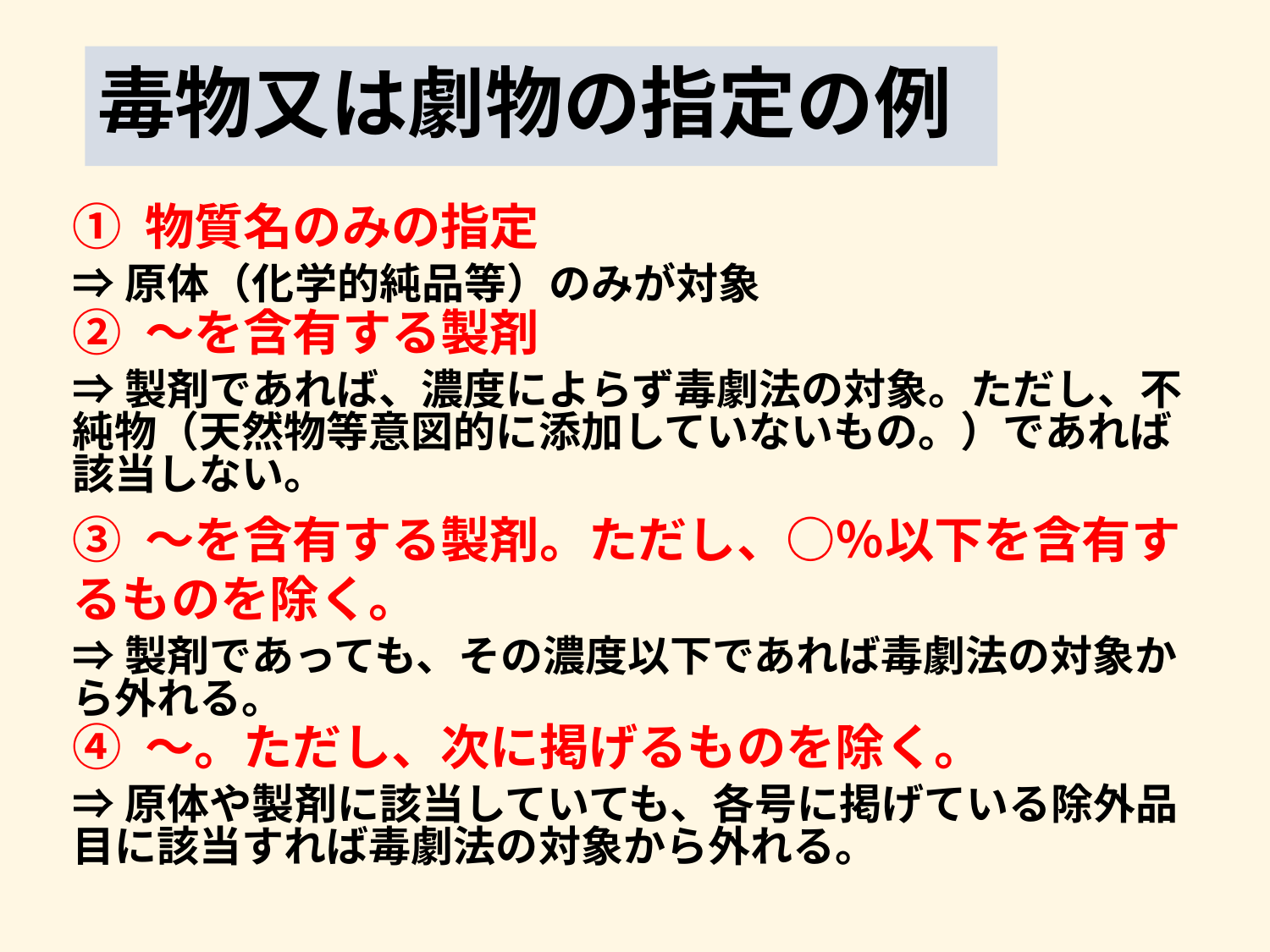

毒物又は劇物の指定の例
① 物質名のみの指定
⇒原体（化学的純品等）のみが対象
② ～を含有する製剤
⇒製剤であれば、濃度によらず毒劇法の対象。ただし、不純物（天然物等意図的に添加していないもの。）であれば該当しない。
③ ～を含有する製剤。ただし、○％以下を含有するものを除く。
⇒製剤であっても、その濃度以下であれば毒劇法の対象から外れる。
④ ～。ただし、次に掲げるものを除く。
⇒原体や製剤に該当していても、各号に掲げている除外品目に該当すれば毒劇法の対象から外れる。